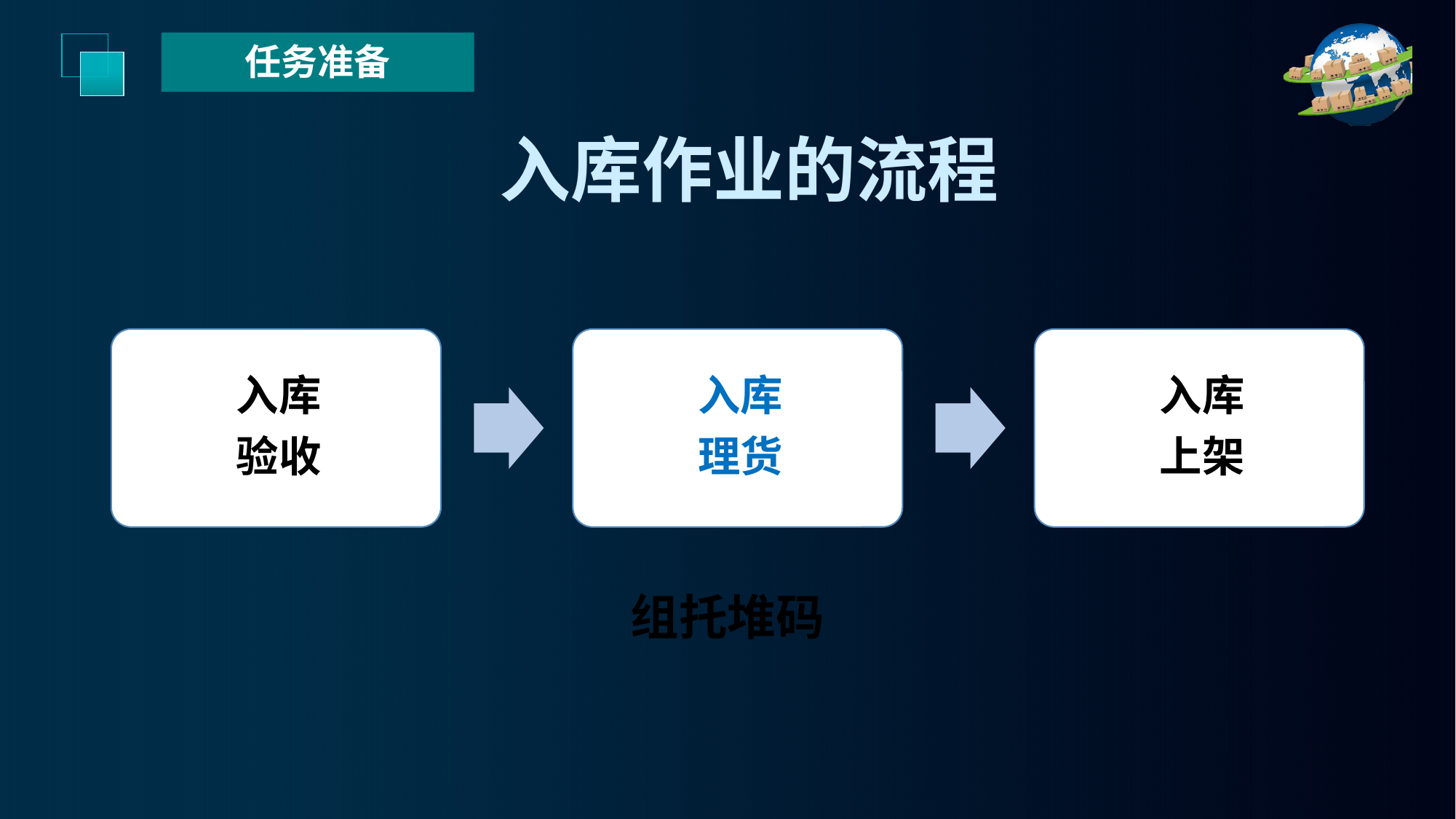

任务准备
入库作业的流程
入库
验收

入库
理货

入库
上架
组托堆码